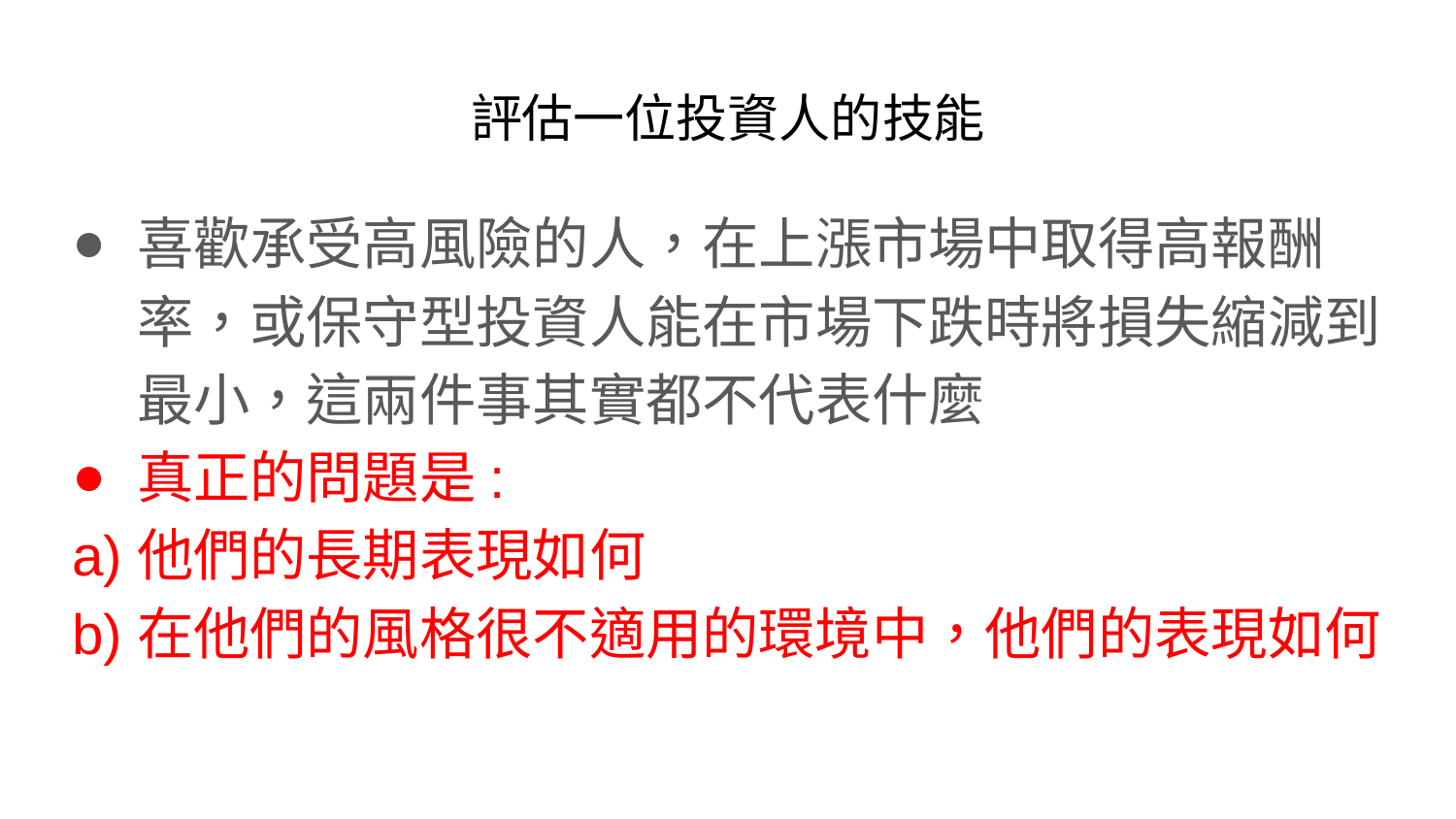

# 評估一位投資人的技能
喜歡承受高風險的人，在上漲市場中取得高報酬率，或保守型投資人能在市場下跌時將損失縮減到最小，這兩件事其實都不代表什麼
真正的問題是:
他們的長期表現如何
在他們的風格很不適用的環境中，他們的表現如何